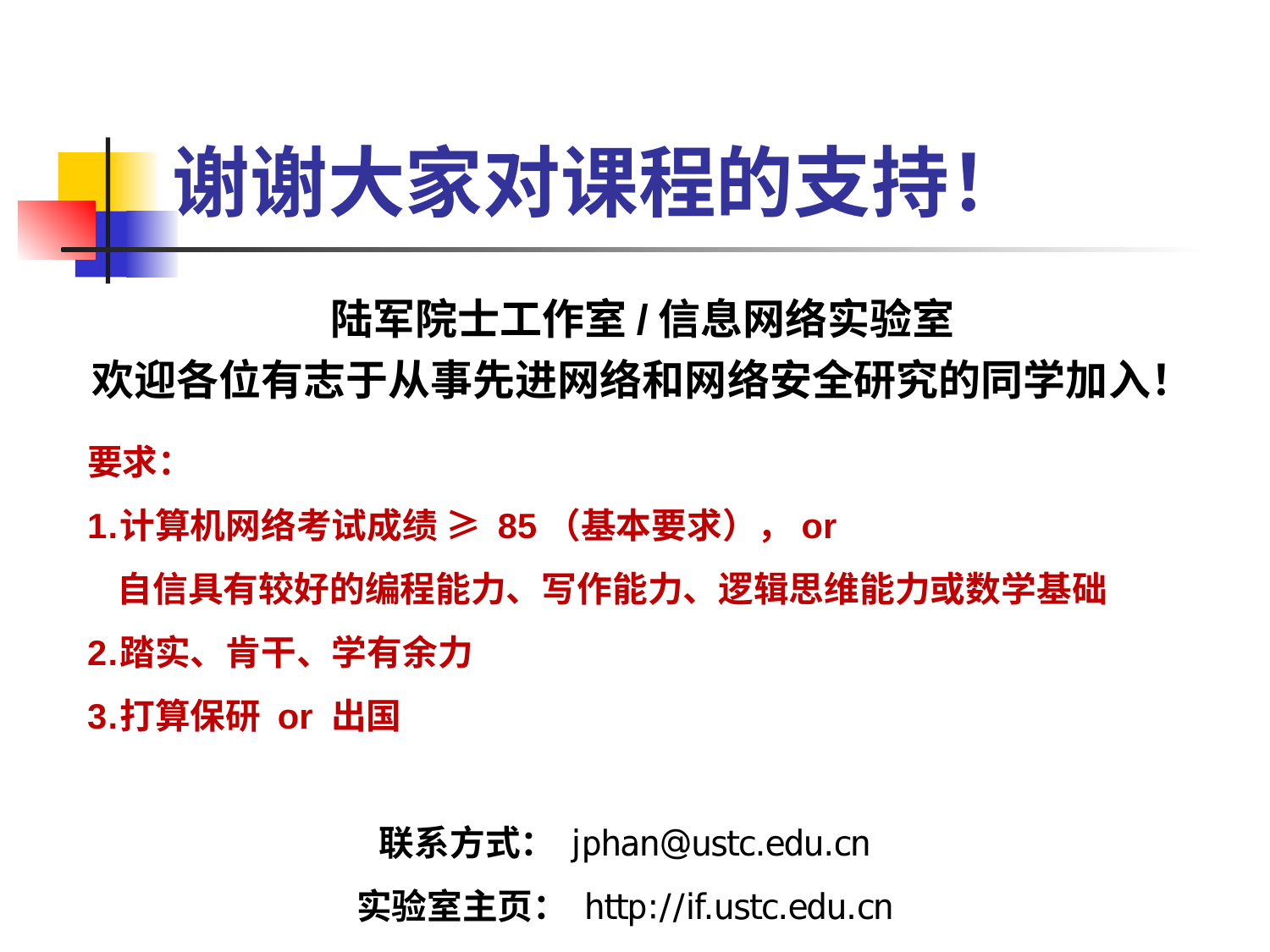

# 谢谢大家对课程的支持！
陆军院士工作室/信息网络实验室
欢迎各位有志于从事先进网络和网络安全研究的同学加入！
要求：
计算机网络考试成绩 ≥ 85（基本要求），or
自信具有较好的编程能力、写作能力、逻辑思维能力或数学基础
踏实、肯干、学有余力
打算保研 or 出国

联系方式： jphan@ustc.edu.cn
实验室主页： http://if.ustc.edu.cn